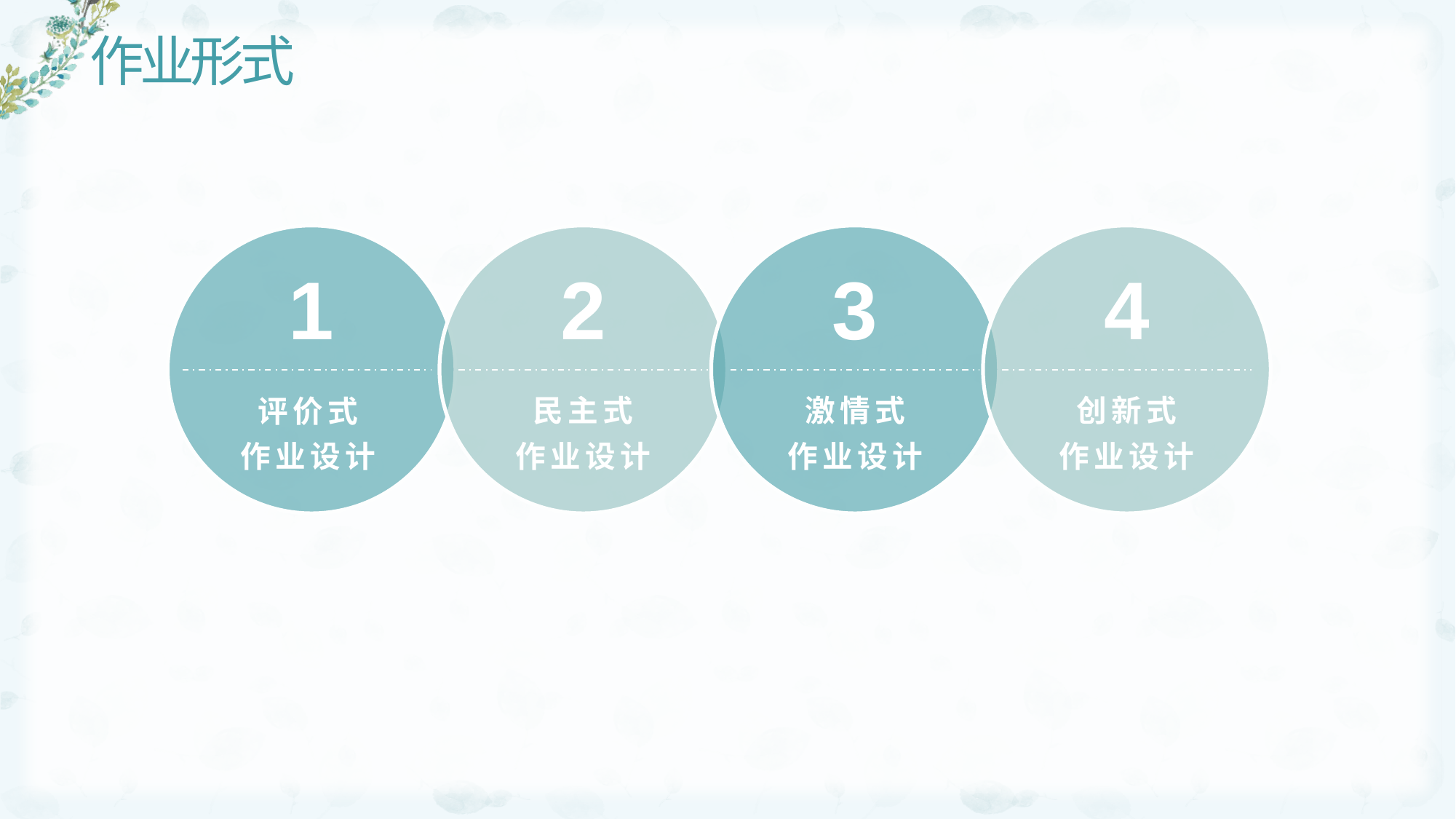

# 作业形式

1
2
3
4
民主式
作业设计
激情式
作业设计
创新式
作业设计
评价式
作业设计